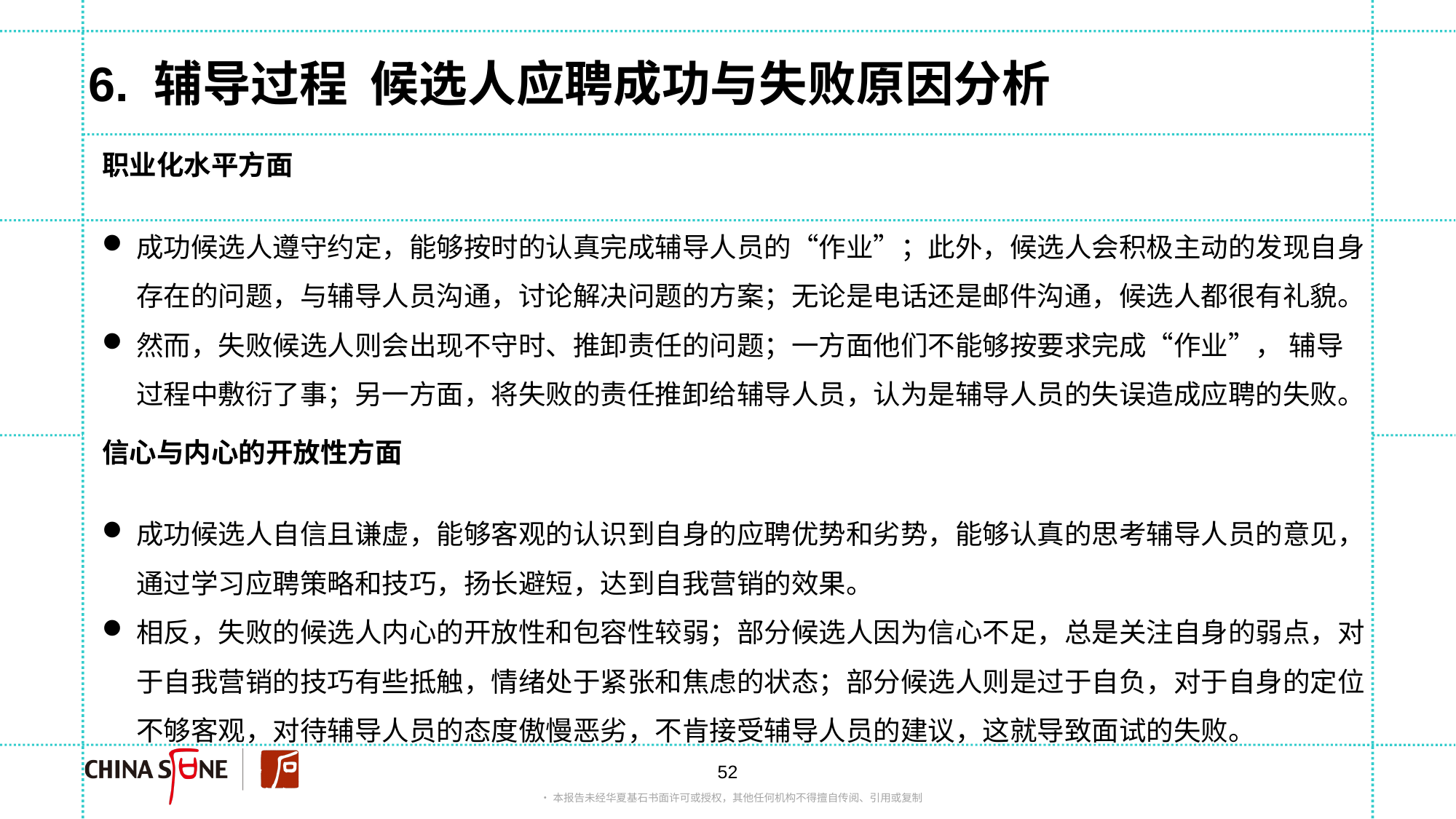

# 6. 辅导过程  候选人应聘成功与失败原因分析
职业化水平方面

成功候选人遵守约定，能够按时的认真完成辅导人员的“作业”；此外，候选人会积极主动的发现自身存在的问题，与辅导人员沟通，讨论解决问题的方案；无论是电话还是邮件沟通，候选人都很有礼貌。
然而，失败候选人则会出现不守时、推卸责任的问题；一方面他们不能够按要求完成“作业”， 辅导过程中敷衍了事；另一方面，将失败的责任推卸给辅导人员，认为是辅导人员的失误造成应聘的失败。

信心与内心的开放性方面

成功候选人自信且谦虚，能够客观的认识到自身的应聘优势和劣势，能够认真的思考辅导人员的意见，通过学习应聘策略和技巧，扬长避短，达到自我营销的效果。
相反，失败的候选人内心的开放性和包容性较弱；部分候选人因为信心不足，总是关注自身的弱点，对于自我营销的技巧有些抵触，情绪处于紧张和焦虑的状态；部分候选人则是过于自负，对于自身的定位不够客观，对待辅导人员的态度傲慢恶劣，不肯接受辅导人员的建议，这就导致面试的失败。